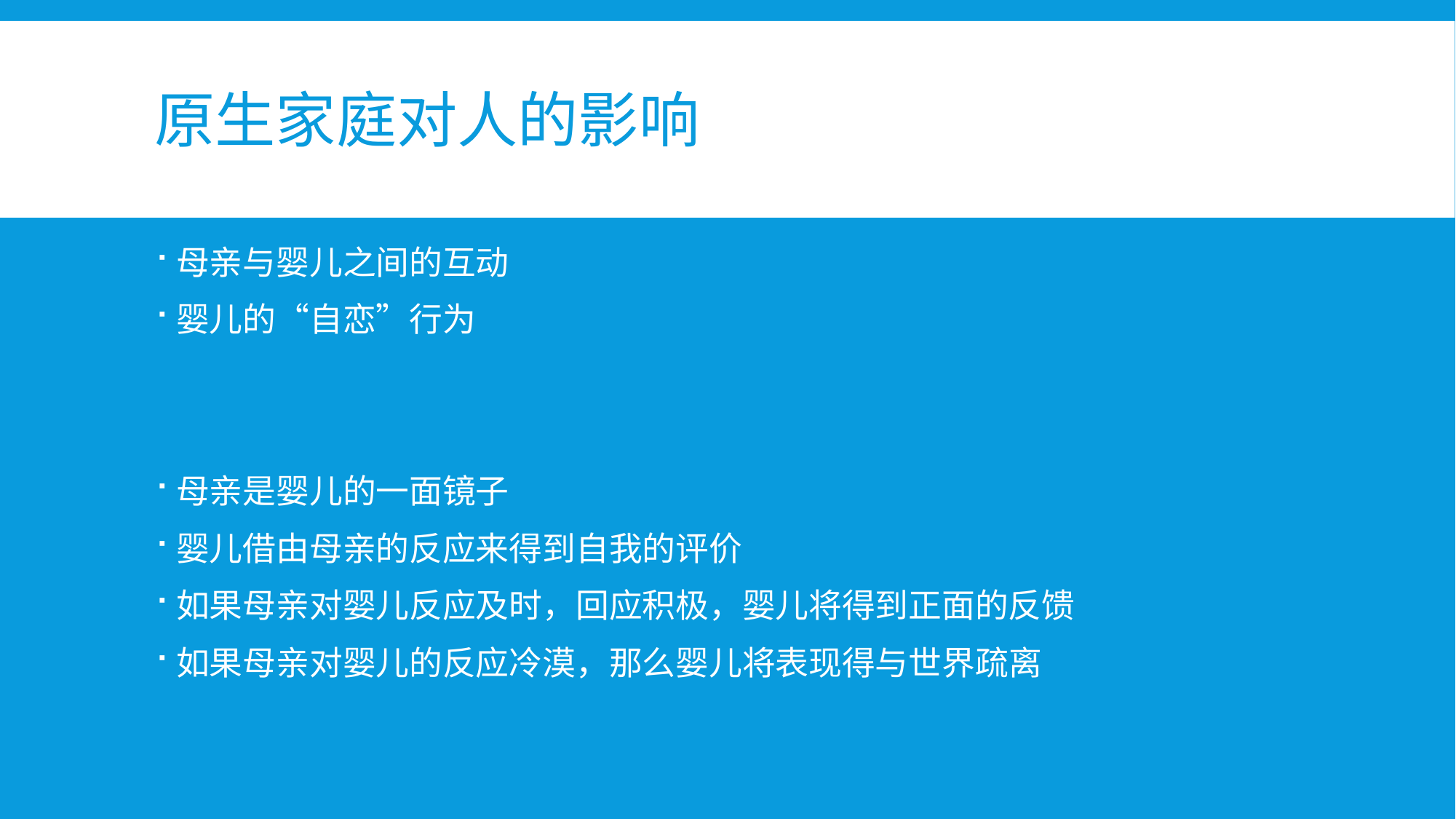

# 原生家庭对人的影响
母亲与婴儿之间的互动
婴儿的“自恋”行为

母亲是婴儿的一面镜子
婴儿借由母亲的反应来得到自我的评价
如果母亲对婴儿反应及时，回应积极，婴儿将得到正面的反馈
如果母亲对婴儿的反应冷漠，那么婴儿将表现得与世界疏离